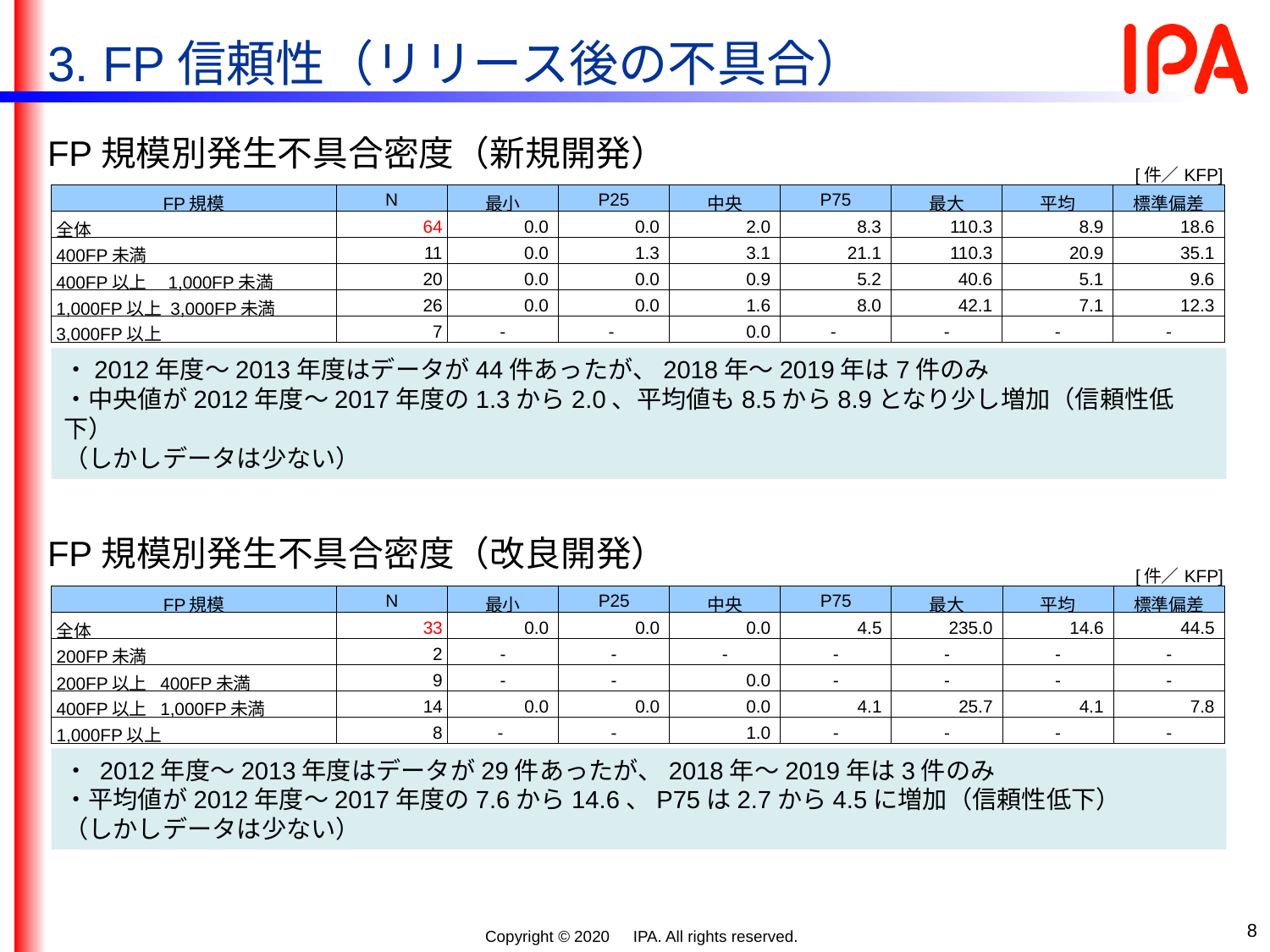

3. FP信頼性（リリース後の不具合）
FP規模別発生不具合密度（新規開発）
|  |  |  |  |  |  |  |  | [件／KFP] |
| --- | --- | --- | --- | --- | --- | --- | --- | --- |
| FP規模 | N | 最小 | P25 | 中央 | P75 | 最大 | 平均 | 標準偏差 |
| 全体 | 64 | 0.0 | 0.0 | 2.0 | 8.3 | 110.3 | 8.9 | 18.6 |
| 400FP未満 | 11 | 0.0 | 1.3 | 3.1 | 21.1 | 110.3 | 20.9 | 35.1 |
| 400FP以上 1,000FP未満 | 20 | 0.0 | 0.0 | 0.9 | 5.2 | 40.6 | 5.1 | 9.6 |
| 1,000FP以上 3,000FP未満 | 26 | 0.0 | 0.0 | 1.6 | 8.0 | 42.1 | 7.1 | 12.3 |
| 3,000FP以上 | 7 | - | - | 0.0 | - | - | - | - |
・2012年度～2013年度はデータが44件あったが、2018年～2019年は7件のみ
・中央値が2012年度～2017年度の1.3から2.0、平均値も8.5から8.9となり少し増加（信頼性低下）
（しかしデータは少ない）
FP規模別発生不具合密度（改良開発）
|  |  |  |  |  |  |  |  | [件／KFP] |
| --- | --- | --- | --- | --- | --- | --- | --- | --- |
| FP規模 | N | 最小 | P25 | 中央 | P75 | 最大 | 平均 | 標準偏差 |
| 全体 | 33 | 0.0 | 0.0 | 0.0 | 4.5 | 235.0 | 14.6 | 44.5 |
| 200FP未満 | 2 | - | - | - | - | - | - | - |
| 200FP以上 400FP未満 | 9 | - | - | 0.0 | - | - | - | - |
| 400FP以上 1,000FP未満 | 14 | 0.0 | 0.0 | 0.0 | 4.1 | 25.7 | 4.1 | 7.8 |
| 1,000FP以上 | 8 | - | - | 1.0 | - | - | - | - |
・ 2012年度～2013年度はデータが29件あったが、2018年～2019年は3件のみ
・平均値が2012年度～2017年度の7.6から14.6、P75は2.7から4.5に増加（信頼性低下）
（しかしデータは少ない）
8